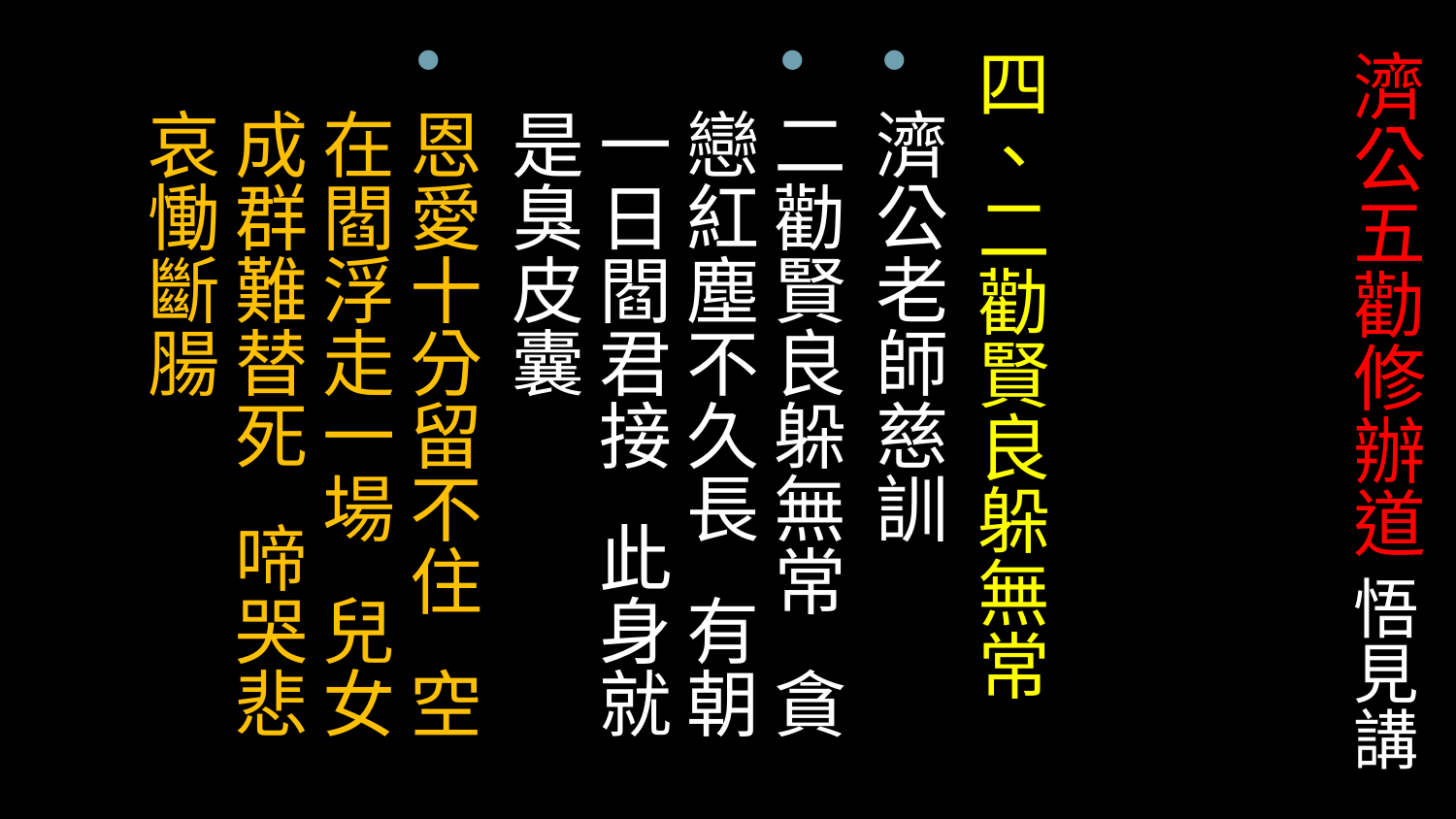

四、二勸賢良躲無常
濟公老師慈訓
二勸賢良躲無常   貪戀紅塵不久長   有朝一日閻君接   此身就是臭皮囊
恩愛十分留不住   空在閻浮走一場   兒女成群難替死   啼哭悲哀慟斷腸

# 濟公五勸修辦道 悟見講